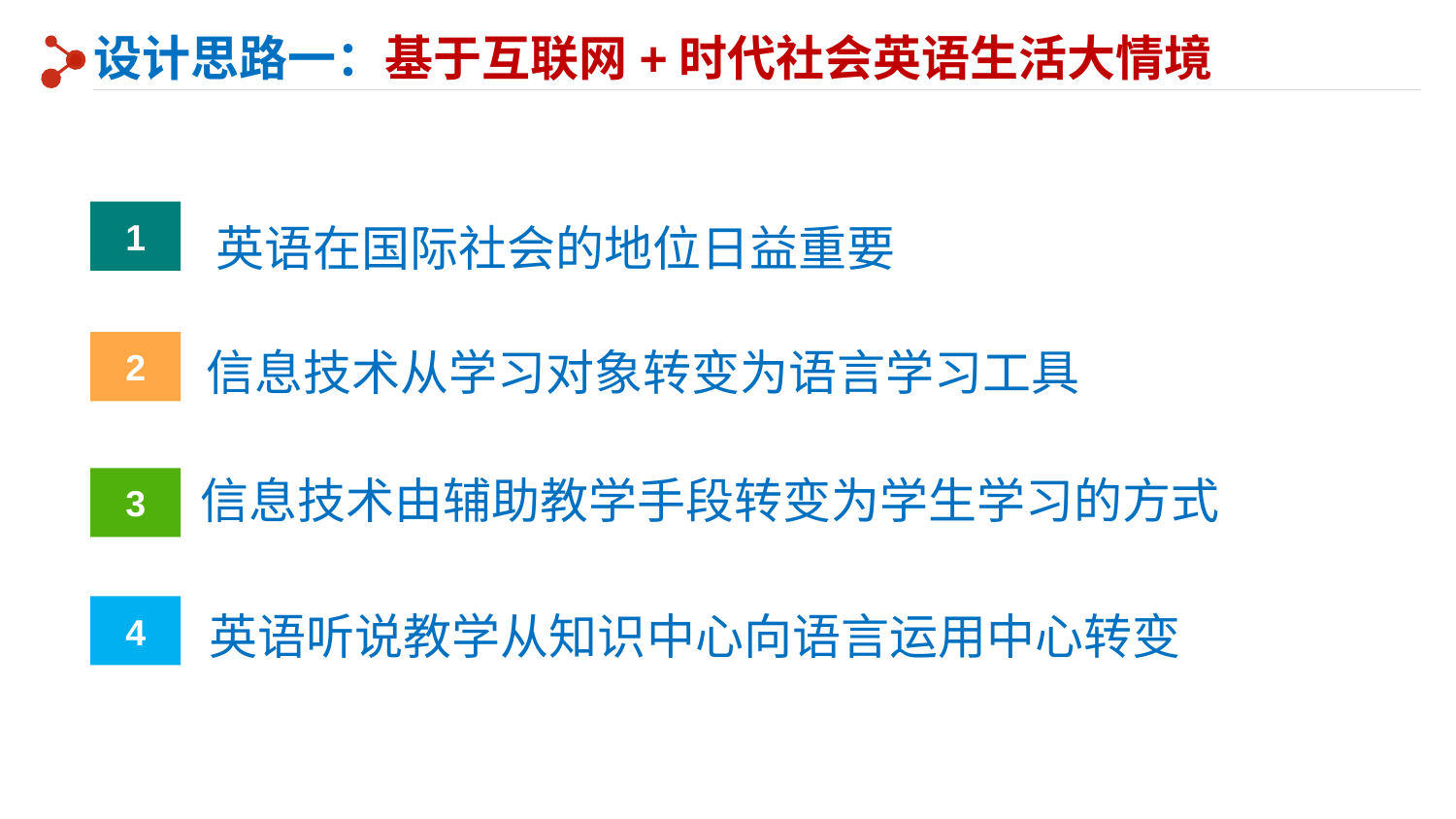

设计思路一：基于互联网+时代社会英语生活大情境
英语在国际社会的地位日益重要
1
信息技术从学习对象转变为语言学习工具
2
信息技术由辅助教学手段转变为学生学习的方式
3
英语听说教学从知识中心向语言运用中心转变
4